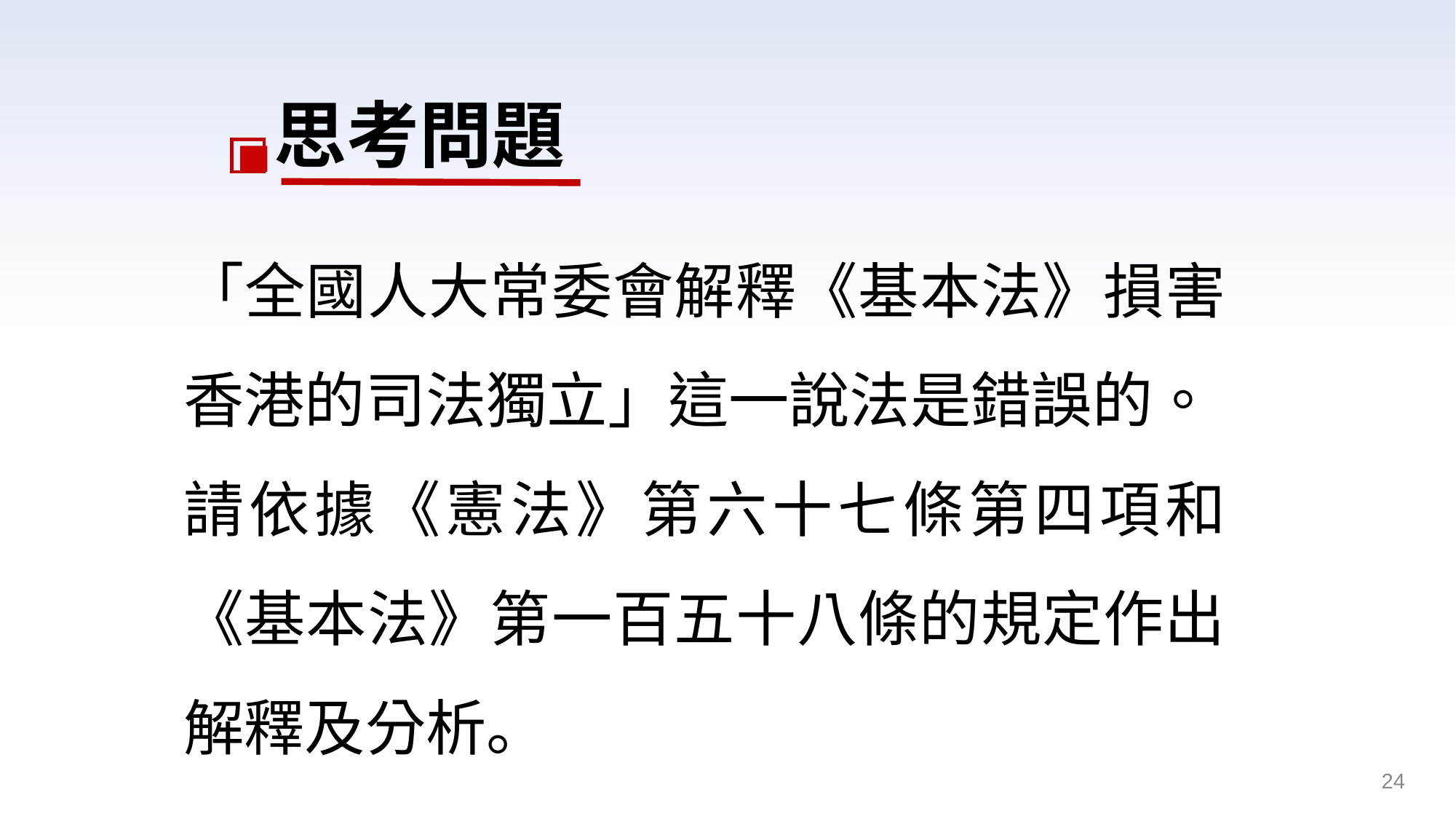

思考問題

「全國人大常委會解釋《基本法》損害香港的司法獨立」這一說法是錯誤的。
請依據《憲法》第六十七條第四項和《基本法》第一百五十八條的規定作出解釋及分析。
24